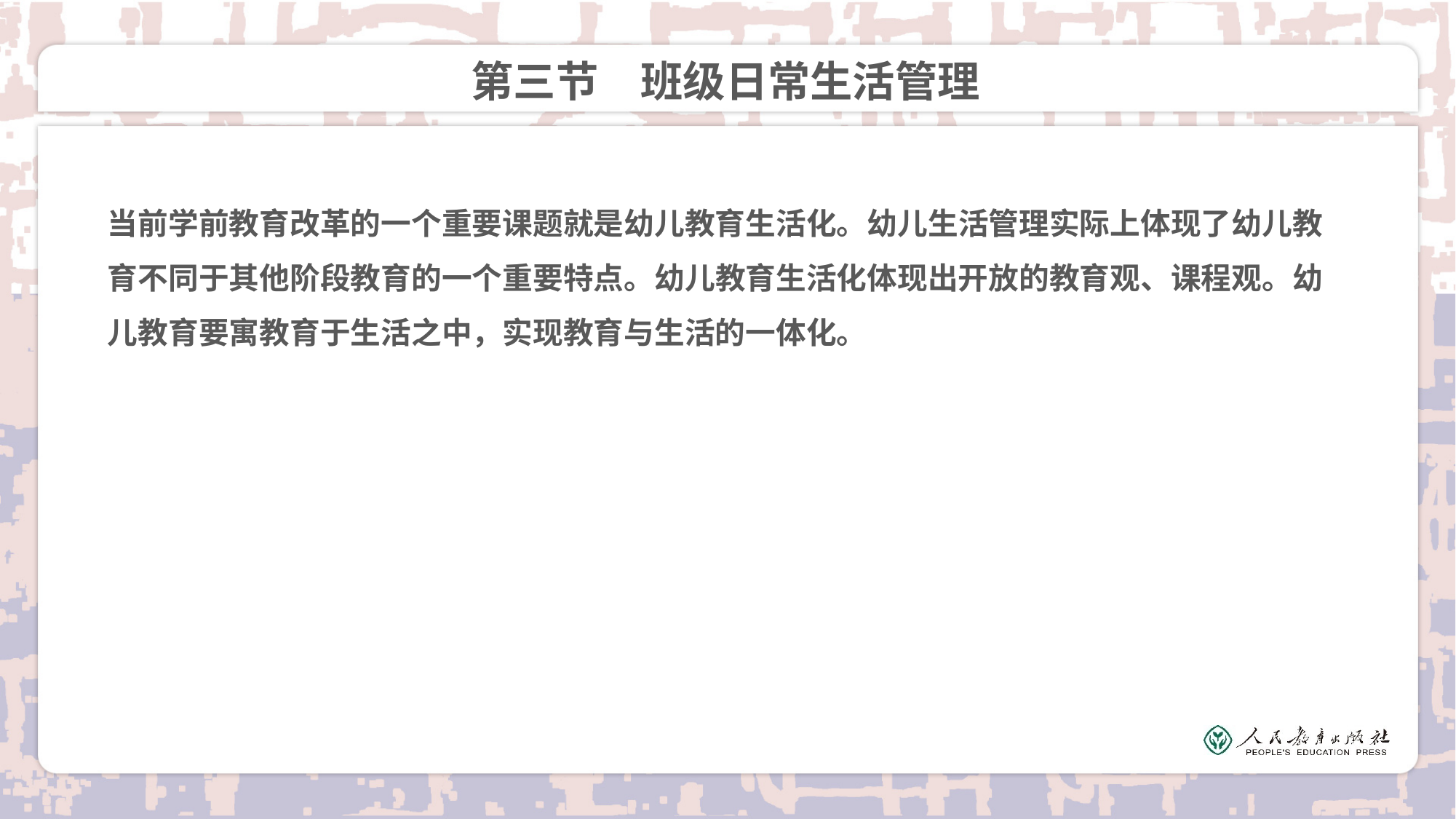

# 第三节　班级日常生活管理
当前学前教育改革的一个重要课题就是幼儿教育生活化。幼儿生活管理实际上体现了幼儿教育不同于其他阶段教育的一个重要特点。幼儿教育生活化体现出开放的教育观、课程观。幼儿教育要寓教育于生活之中，实现教育与生活的一体化。